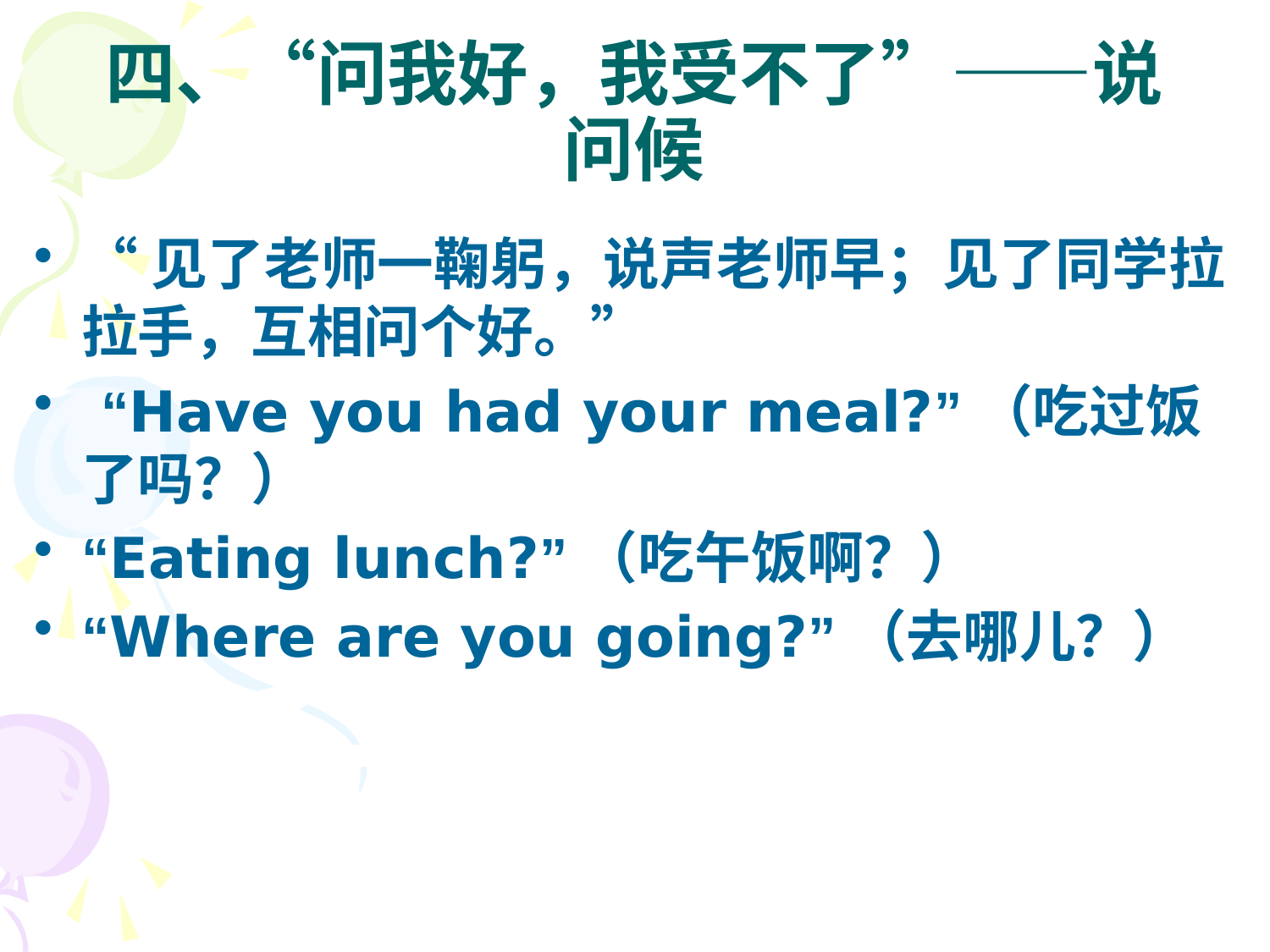

# 四、“问我好，我受不了”——说 问候
“见了老师一鞠躬，说声老师早；见了同学拉拉手，互相问个好。”
 “Have you had your meal?”（吃过饭了吗？）
“Eating lunch?”（吃午饭啊？）
“Where are you going?”（去哪儿？）